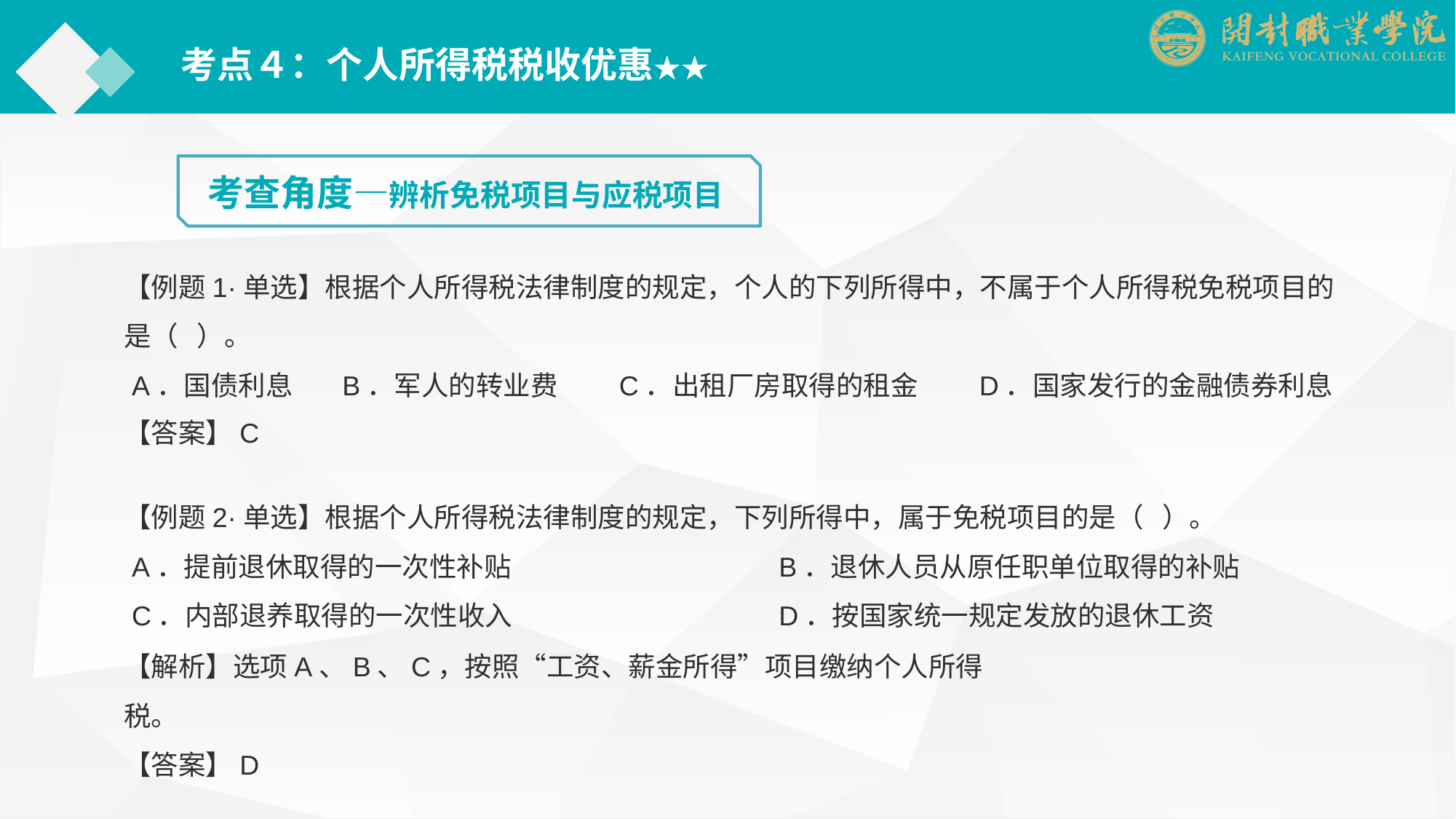

考点４：个人所得税税收优惠★★

考查角度—辨析免税项目与应税项目
【例题1·单选】根据个人所得税法律制度的规定，个人的下列所得中，不属于个人所得税免税项目的是（   ）。
 A．国债利息	B．军人的转业费　　C．出租厂房取得的租金　　D．国家发行的金融债券利息
【答案】C
【例题2·单选】根据个人所得税法律制度的规定，下列所得中，属于免税项目的是（   ）。
 A．提前退休取得的一次性补贴			B．退休人员从原任职单位取得的补贴
 C．内部退养取得的一次性收入			D．按国家统一规定发放的退休工资
【解析】选项A、B、C，按照“工资、薪金所得”项目缴纳个人所得税。
【答案】D